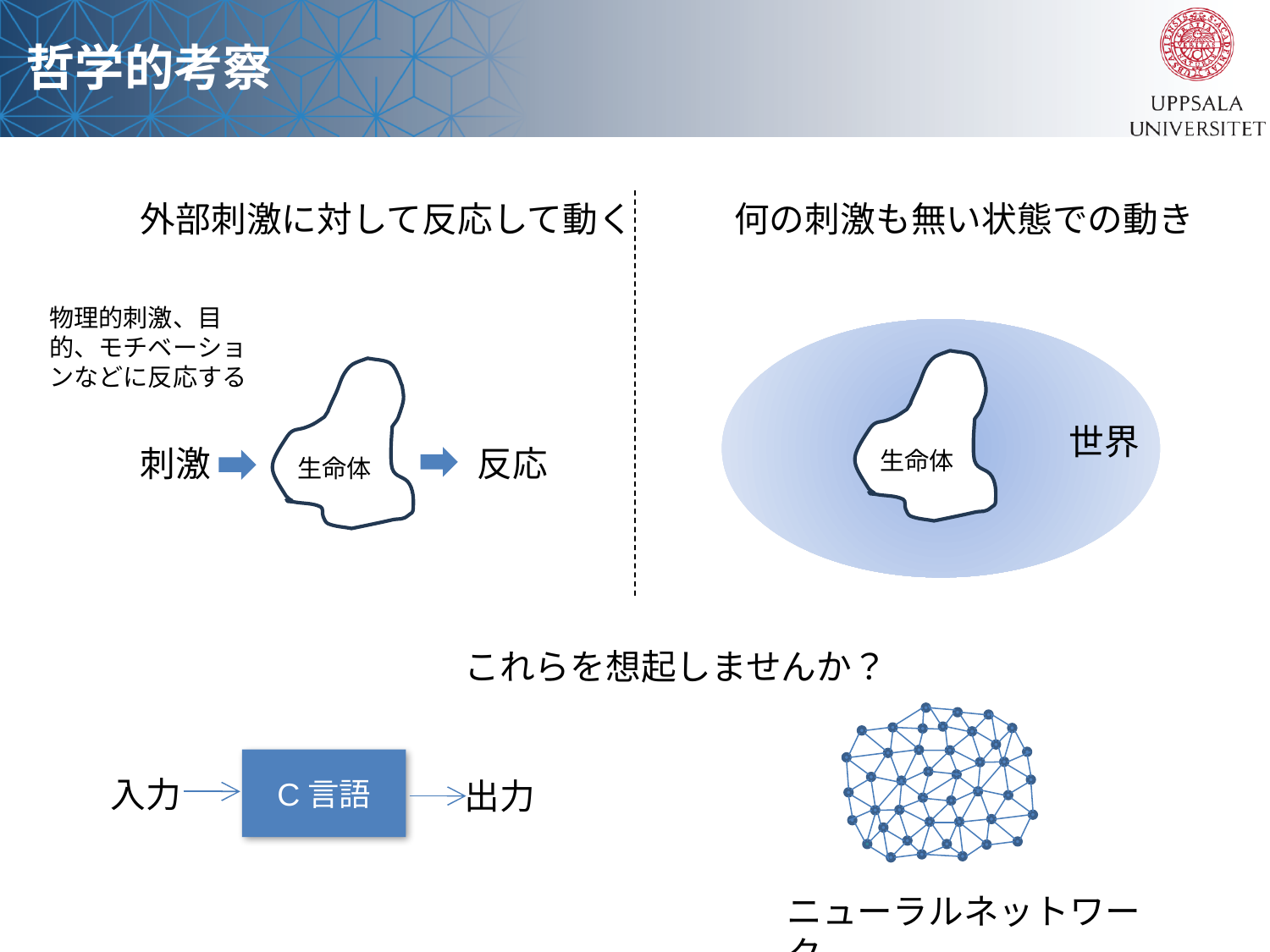

哲学的考察
外部刺激に対して反応して動く
何の刺激も無い状態での動き
物理的刺激、目的、モチベーションなどに反応する

世界
刺激
反応
生命体
生命体

これらを想起しませんか？

C言語
入力
出力
ニューラルネットワーク